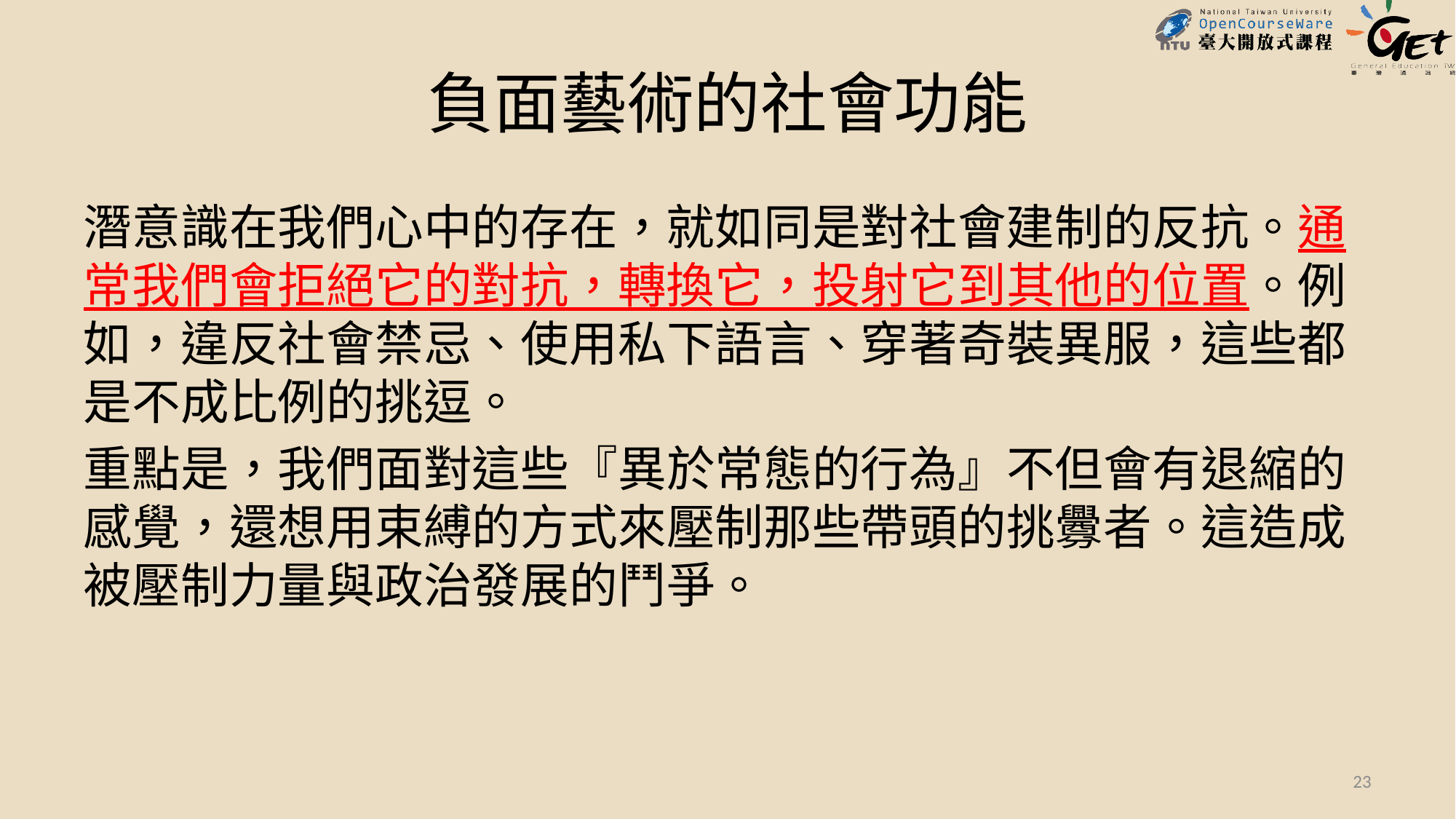

# 負面藝術的社會功能
潛意識在我們心中的存在，就如同是對社會建制的反抗。通常我們會拒絕它的對抗，轉換它，投射它到其他的位置。例如，違反社會禁忌、使用私下語言、穿著奇裝異服，這些都是不成比例的挑逗。
重點是，我們面對這些『異於常態的行為』不但會有退縮的感覺，還想用束縛的方式來壓制那些帶頭的挑釁者。這造成被壓制力量與政治發展的鬥爭。
23